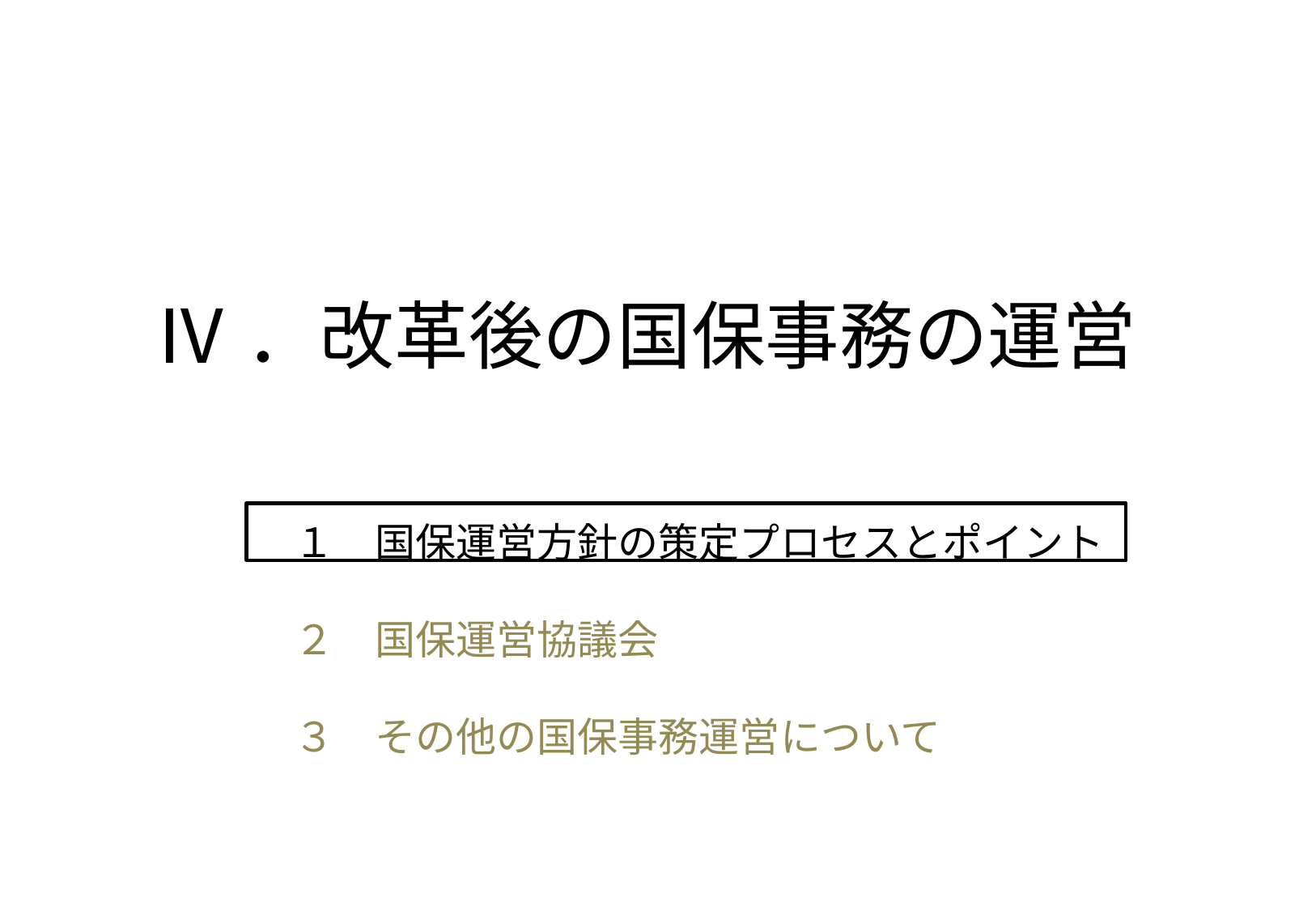

# Ⅳ．改革後の国保事務の運営
１　国保運営方針の策定プロセスとポイント
２　国保運営協議会
３　その他の国保事務運営について